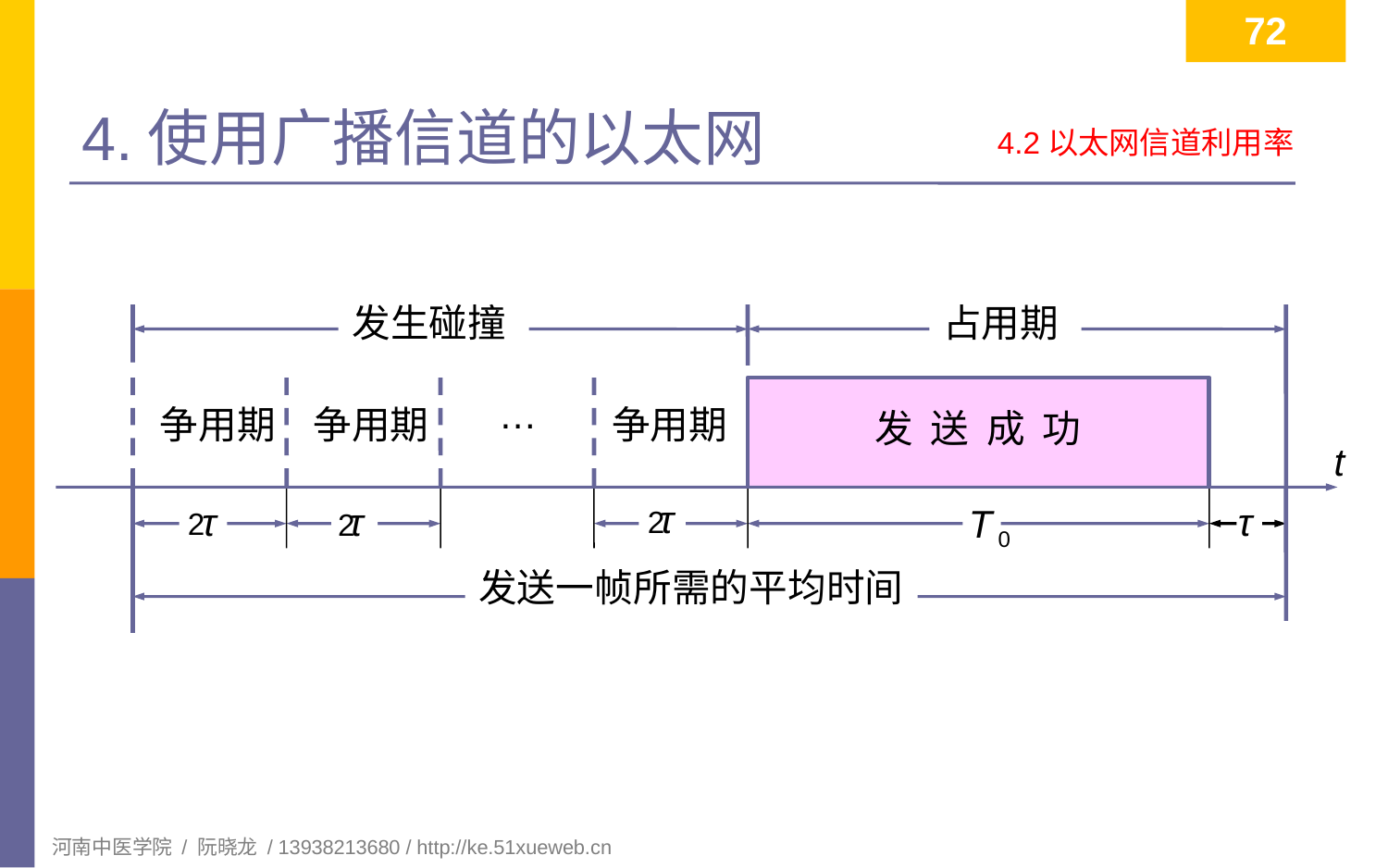

72
# 4.使用广播信道的以太网
4.2以太网信道利用率
发生碰撞
占用期

…
争用期
争用期
争用期
发  送  成  功
t

τ
τ
τ
τ
T0
2

2
2

发送一帧所需的平均时间